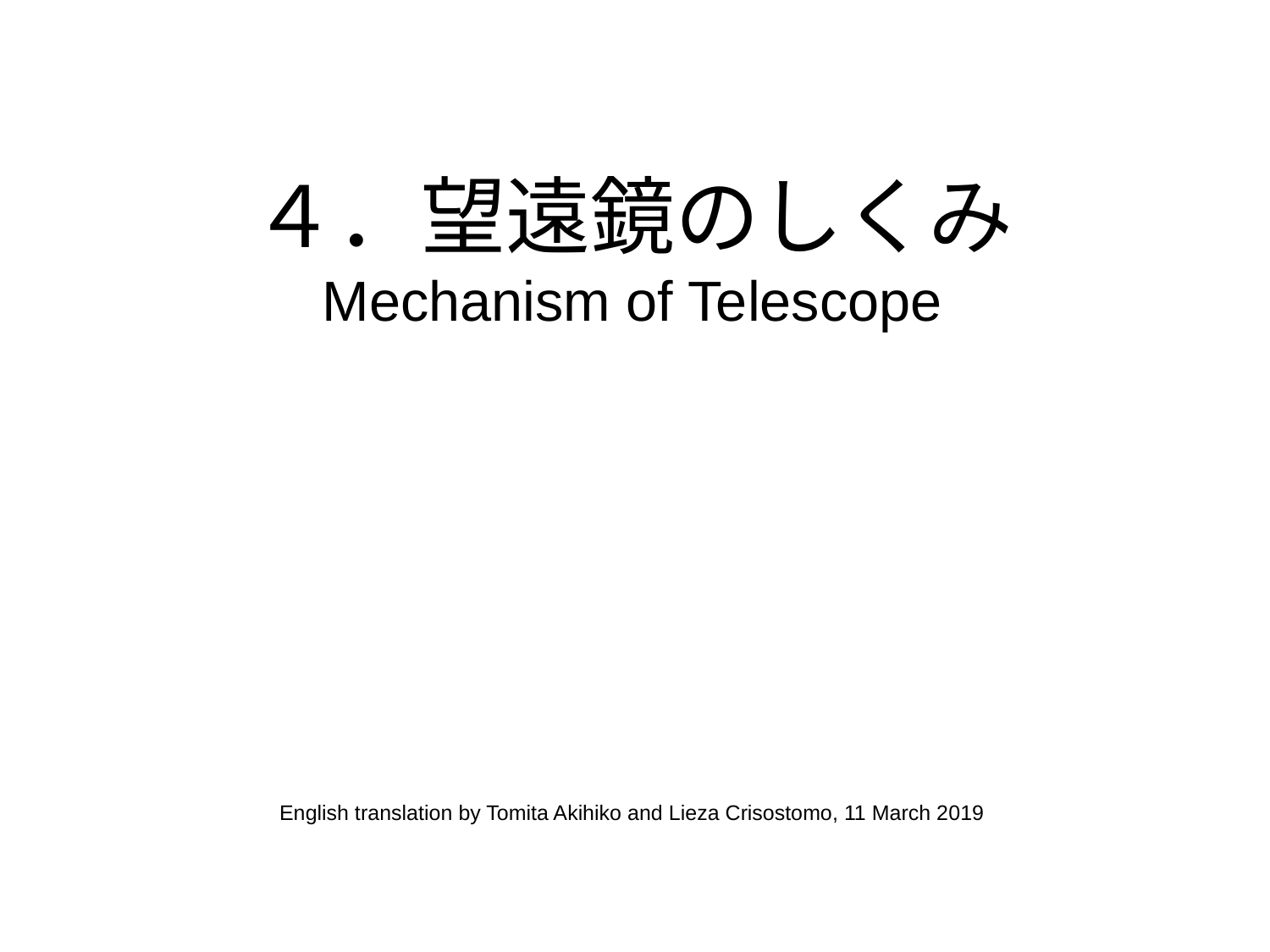

４．望遠鏡のしくみ
Mechanism of Telescope
English translation by Tomita Akihiko and Lieza Crisostomo, 11 March 2019